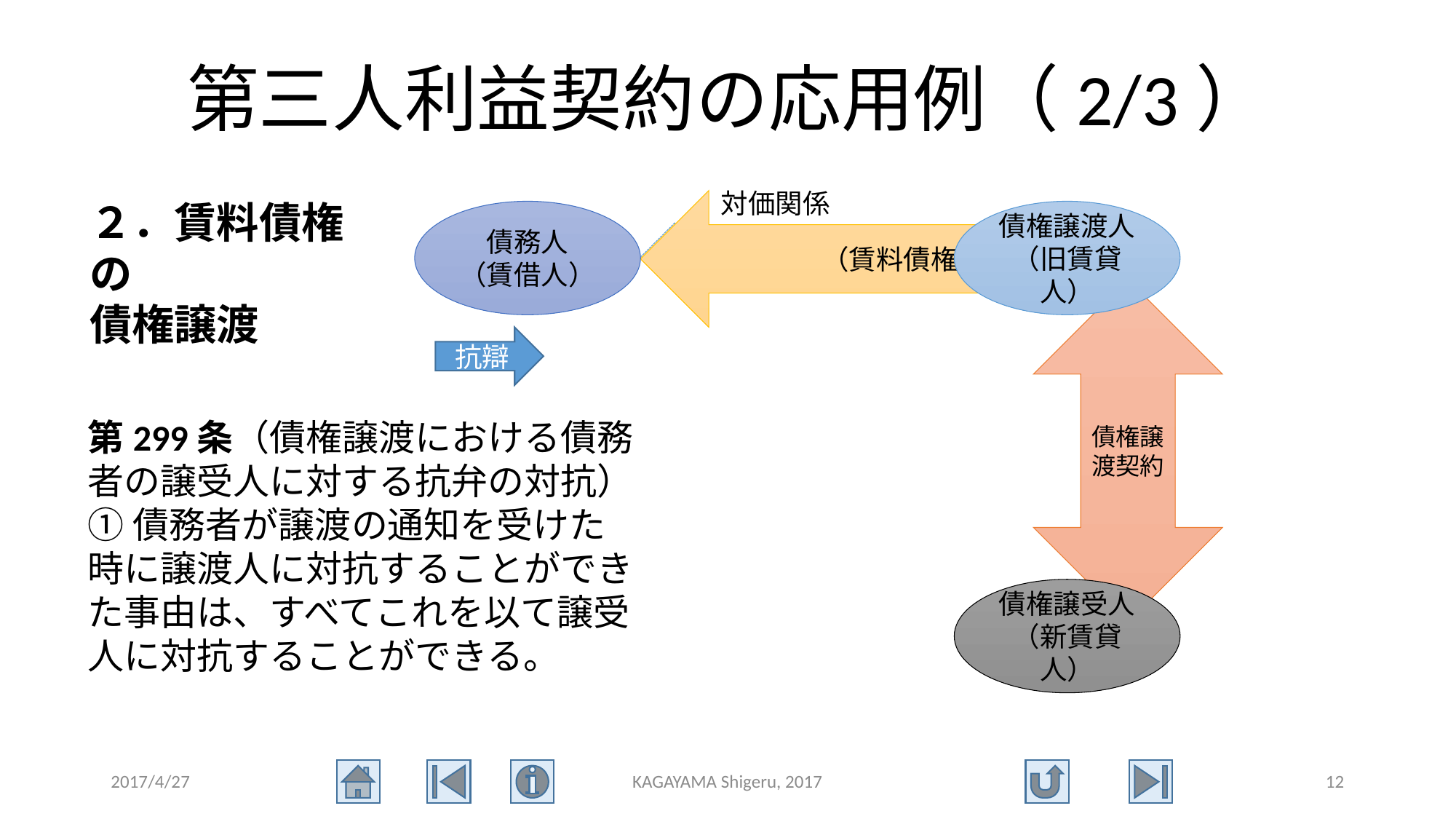

# 第三人利益契約の応用例（2/3）
対価関係
２．賃料債権の
債権譲渡
　　　　　（賃料債権）
債務人
（賃借人）
債権譲渡人（旧賃貸人）
債権譲渡通知
債権譲渡契約
抗辯
第299条（債権譲渡における債務者の譲受人に対する抗弁の対抗）
①債務者が譲渡の通知を受けた時に譲渡人に対抗することができた事由は、すべてこれを以て譲受人に対抗することができる。
債権譲受人（新賃貸人）
2017/4/27
KAGAYAMA Shigeru, 2017
12